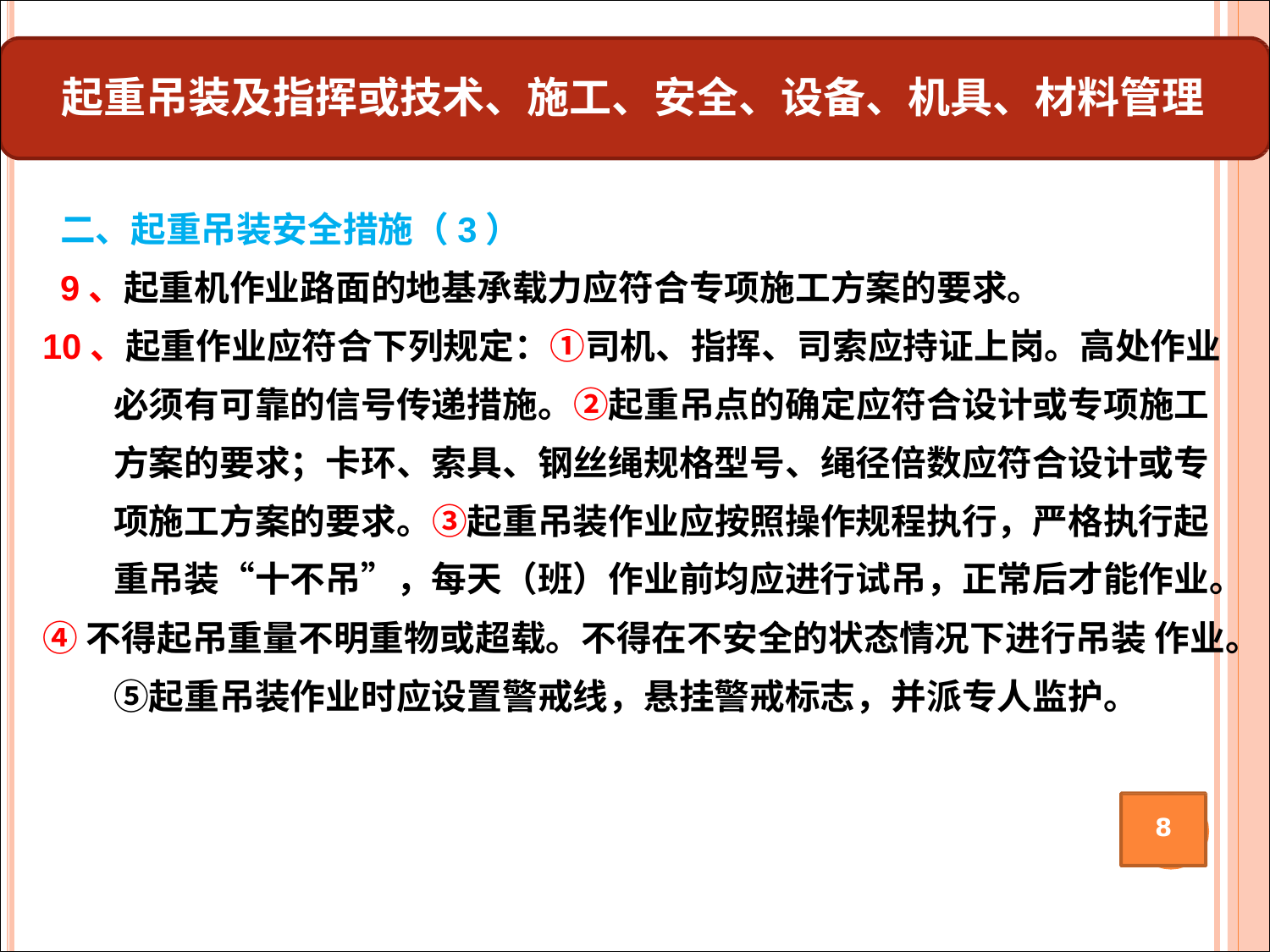

# 起重吊装及指挥或技术、施工、安全、设备、机具、材料管理
二、起重吊装安全措施（3）
9、起重机作业路面的地基承载力应符合专项施工方案的要求。
10、起重作业应符合下列规定：①司机、指挥、司索应持证上岗。高处作业 必须有可靠的信号传递措施。②起重吊点的确定应符合设计或专项施工 方案的要求；卡环、索具、钢丝绳规格型号、绳径倍数应符合设计或专 项施工方案的要求。③起重吊装作业应按照操作规程执行，严格执行起 重吊装“十不吊”，每天（班）作业前均应进行试吊，正常后才能作业。
④不得起吊重量不明重物或超载。不得在不安全的状态情况下进行吊装 作业。⑤起重吊装作业时应设置警戒线，悬挂警戒标志，并派专人监护。

8